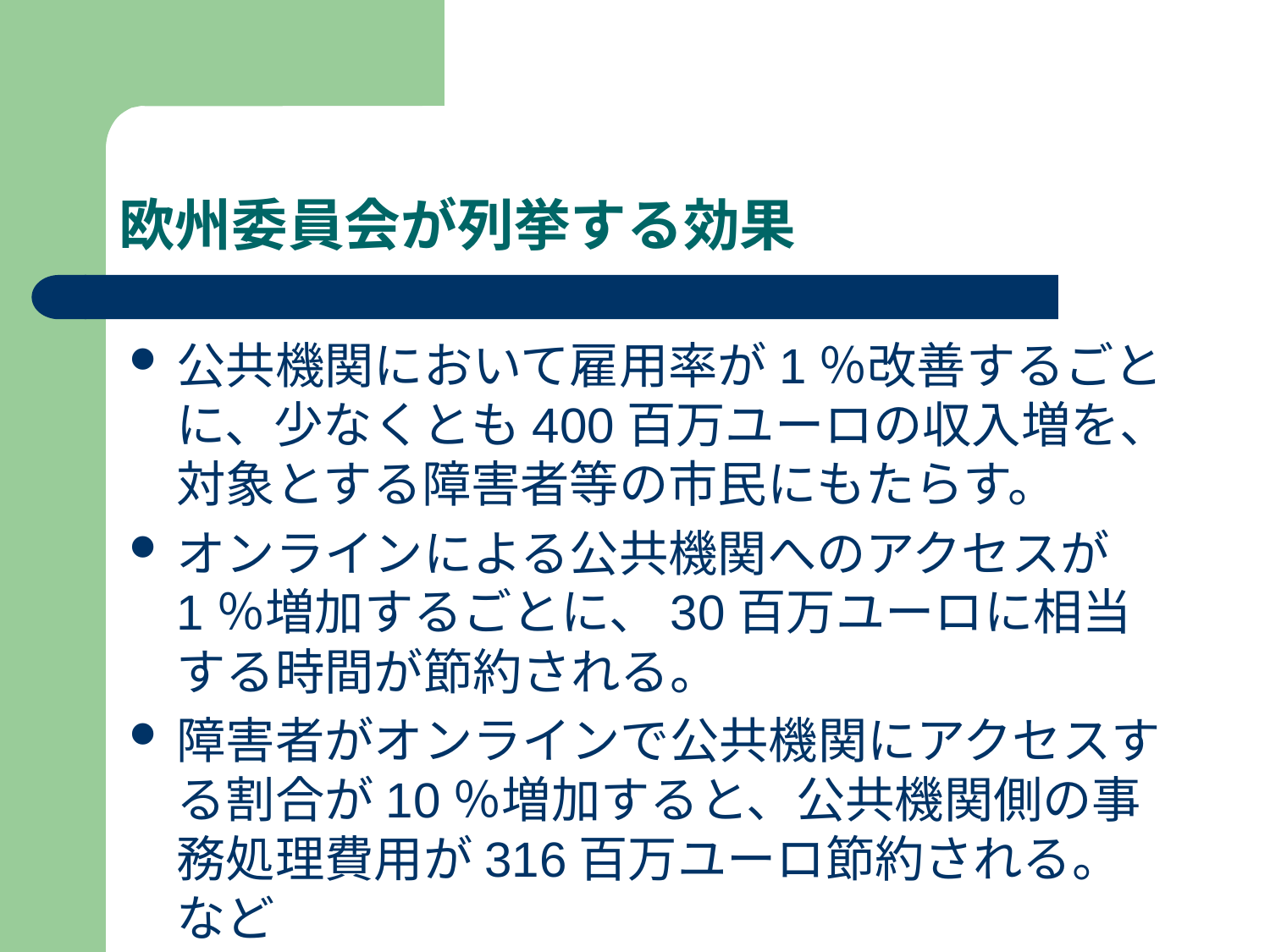

# 欧州委員会が列挙する効果
公共機関において雇用率が1％改善するごとに、少なくとも400百万ユーロの収入増を、対象とする障害者等の市民にもたらす。
オンラインによる公共機関へのアクセスが1％増加するごとに、30百万ユーロに相当する時間が節約される。
障害者がオンラインで公共機関にアクセスする割合が10％増加すると、公共機関側の事務処理費用が316百万ユーロ節約される。　など